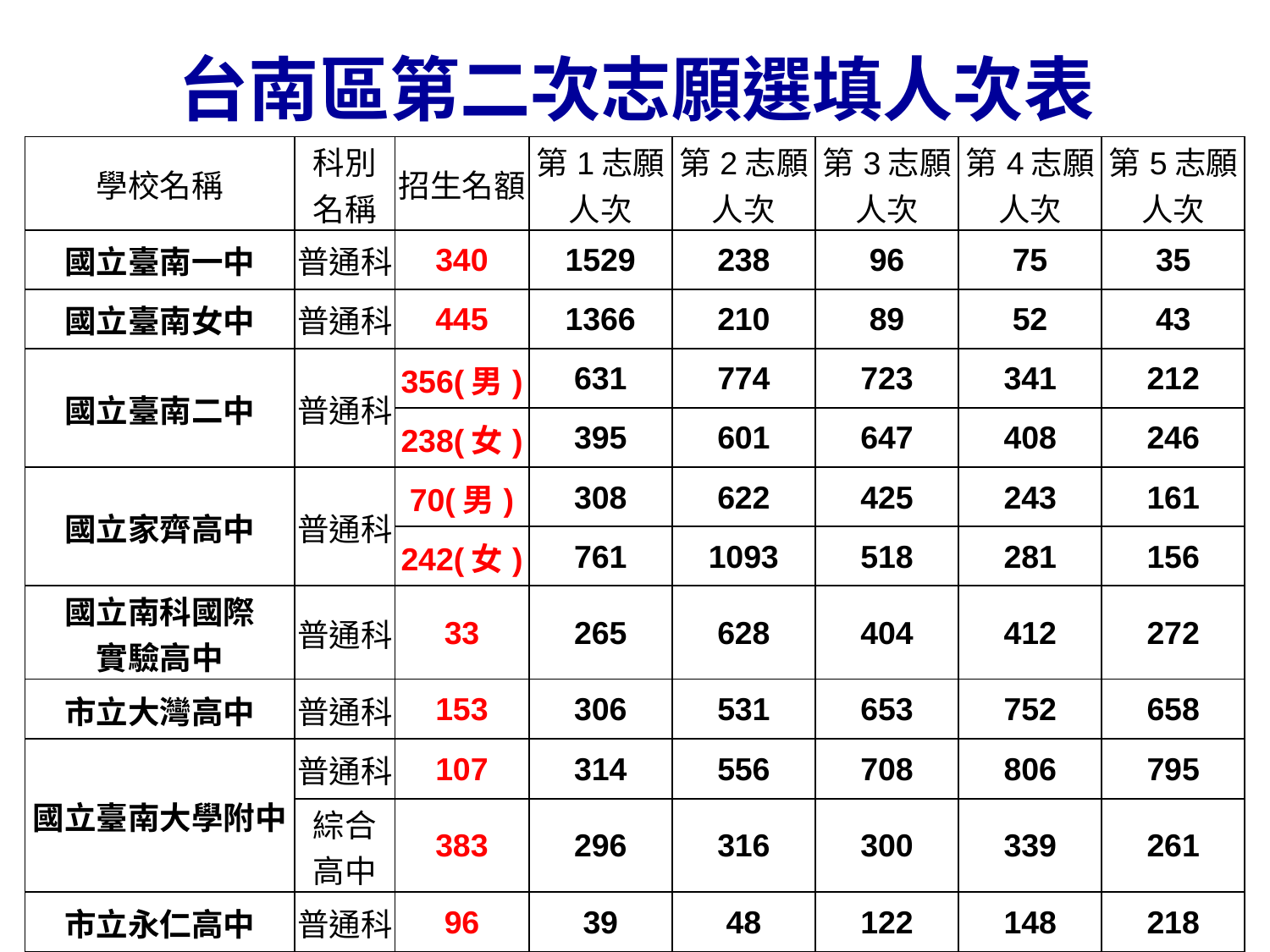

# 台南區第二次志願選填人次表
| 學校名稱 | 科別 名稱 | 招生名額 | 第1志願 人次 | 第2志願 人次 | 第3志願人次 | 第4志願人次 | 第5志願人次 |
| --- | --- | --- | --- | --- | --- | --- | --- |
| 國立臺南一中 | 普通科 | 340 | 1529 | 238 | 96 | 75 | 35 |
| 國立臺南女中 | 普通科 | 445 | 1366 | 210 | 89 | 52 | 43 |
| 國立臺南二中 | 普通科 | 356(男) | 631 | 774 | 723 | 341 | 212 |
|  |  | 238(女) | 395 | 601 | 647 | 408 | 246 |
| 國立家齊高中 | 普通科 | 70(男) | 308 | 622 | 425 | 243 | 161 |
|  |  | 242(女) | 761 | 1093 | 518 | 281 | 156 |
| 國立南科國際 實驗高中 | 普通科 | 33 | 265 | 628 | 404 | 412 | 272 |
| 市立大灣高中 | 普通科 | 153 | 306 | 531 | 653 | 752 | 658 |
| 國立臺南大學附中 | 普通科 | 107 | 314 | 556 | 708 | 806 | 795 |
|  | 綜合 高中 | 383 | 296 | 316 | 300 | 339 | 261 |
| 市立永仁高中 | 普通科 | 96 | 39 | 48 | 122 | 148 | 218 |